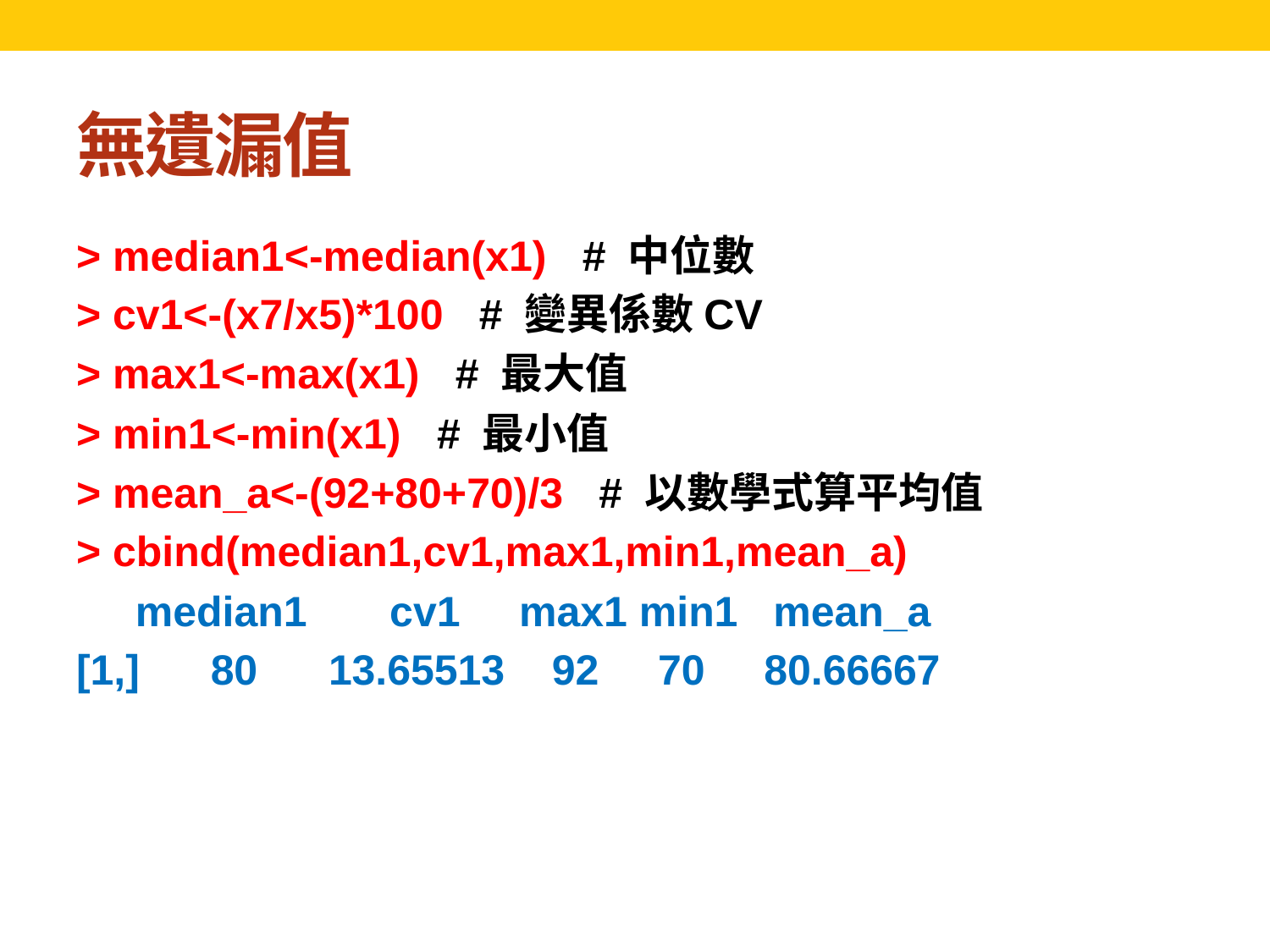

# 無遺漏值
> median1<-median(x1)   # 中位數
> cv1<-(x7/x5)*100   # 變異係數CV
> max1<-max(x1)   # 最大值
> min1<-min(x1)   # 最小值
> mean_a<-(92+80+70)/3   # 以數學式算平均值
> cbind(median1,cv1,max1,min1,mean_a)
     median1       cv1     max1 min1   mean_a
[1,]      80      13.65513    92     70     80.66667